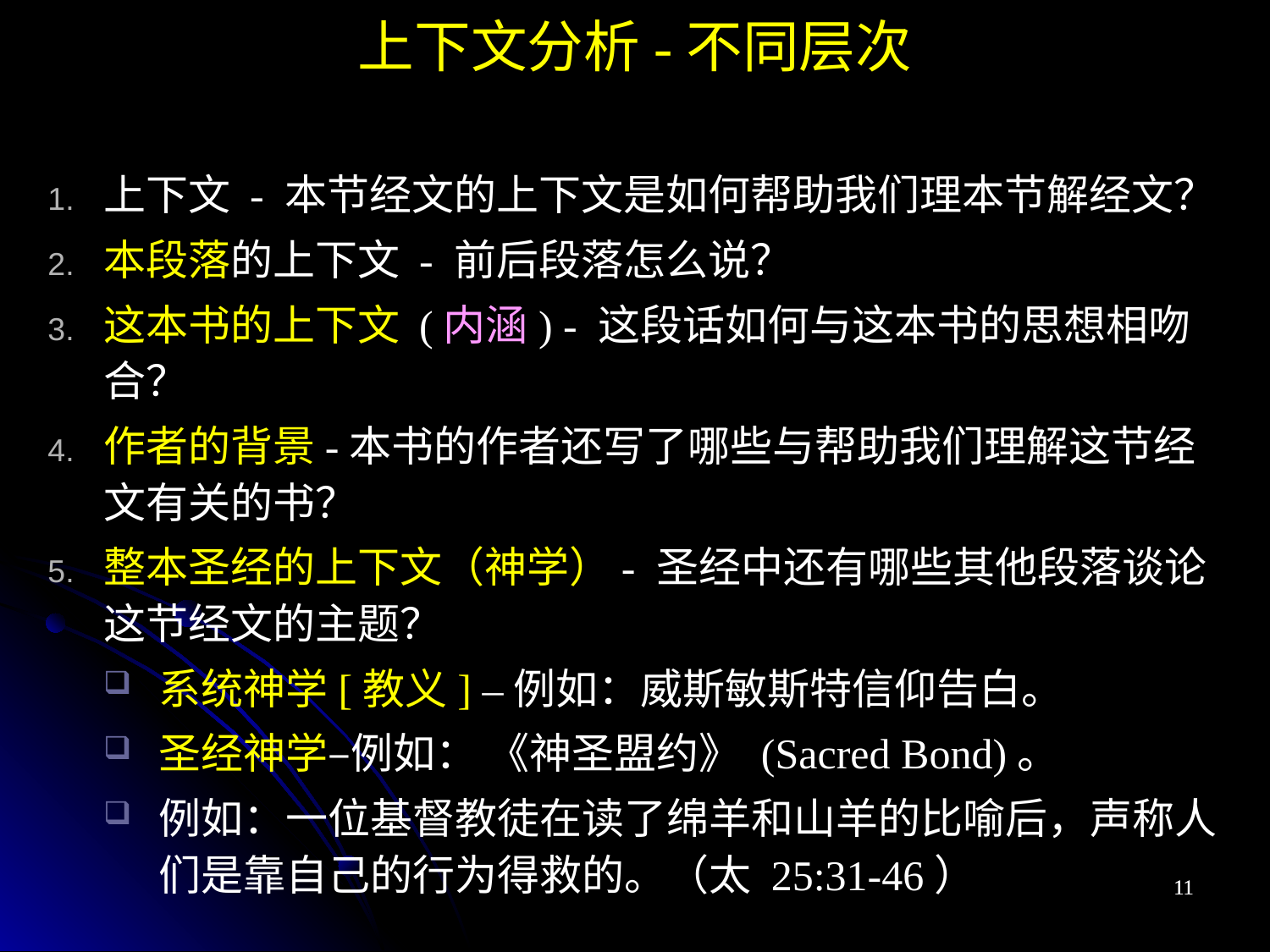

上下文分析-不同层次
上下文 - 本节经文的上下文是如何帮助我们理本节解经文？
本段落的上下文 - 前后段落怎么说？
这本书的上下文 (内涵) - 这段话如何与这本书的思想相吻合？
作者的背景-本书的作者还写了哪些与帮助我们理解这节经文有关的书？
整本圣经的上下文（神学）- 圣经中还有哪些其他段落谈论这节经文的主题？
系统神学[教义] –例如：威斯敏斯特信仰告白。
圣经神学–例如： 《神圣盟约》 (Sacred Bond)。
例如：一位基督教徒在读了绵羊和山羊的比喻后，声称人们是靠自己的行为得救的。（太 25:31-46）
11
11